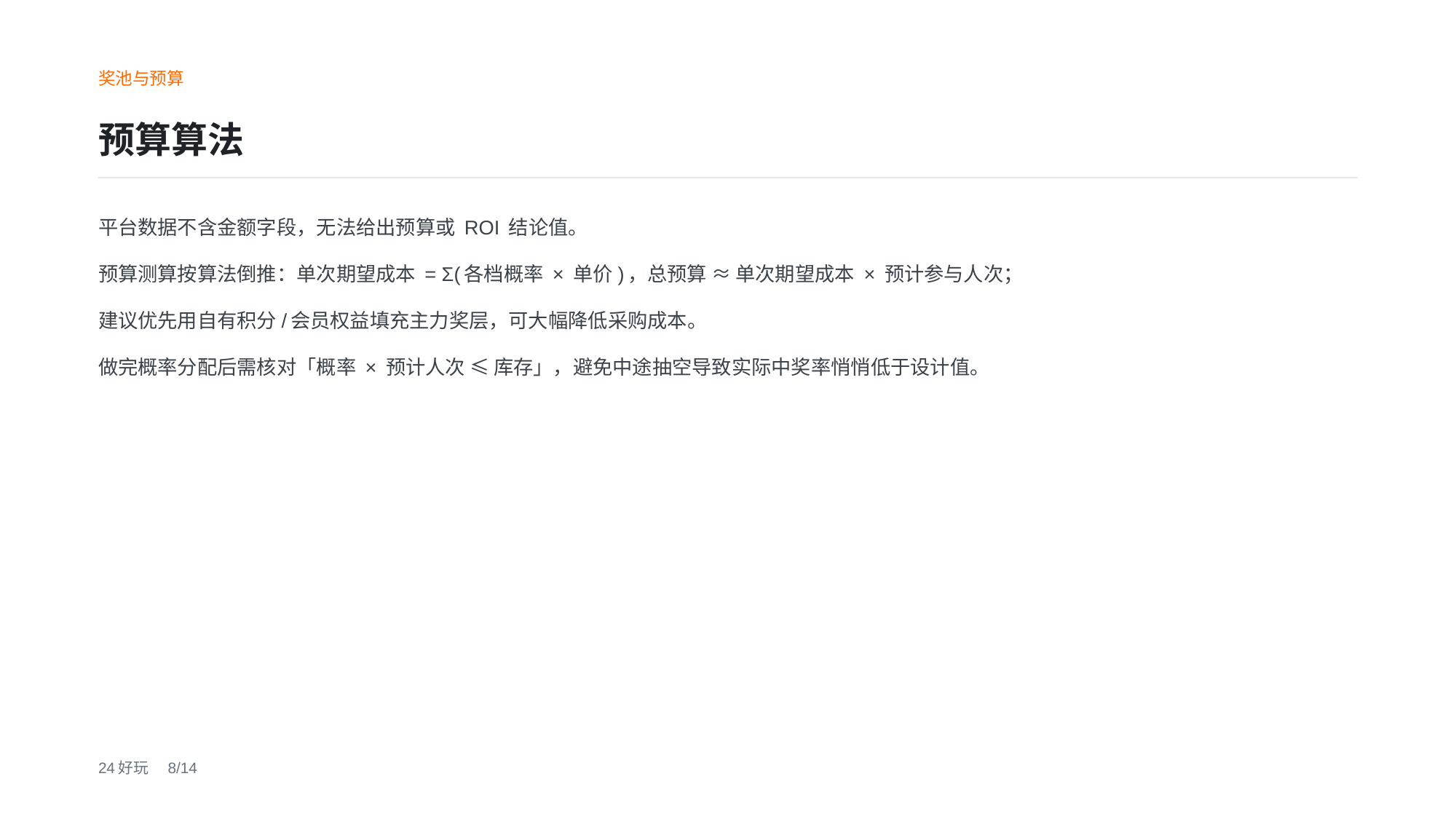

奖池与预算
预算算法

平台数据不含金额字段，无法给出预算或 ROI 结论值。
预算测算按算法倒推：单次期望成本 = Σ(各档概率 × 单价)，总预算 ≈ 单次期望成本 × 预计参与人次；
建议优先用自有积分/会员权益填充主力奖层，可大幅降低采购成本。
做完概率分配后需核对「概率 × 预计人次 ≤ 库存」，避免中途抽空导致实际中奖率悄悄低于设计值。
24好玩　8/14